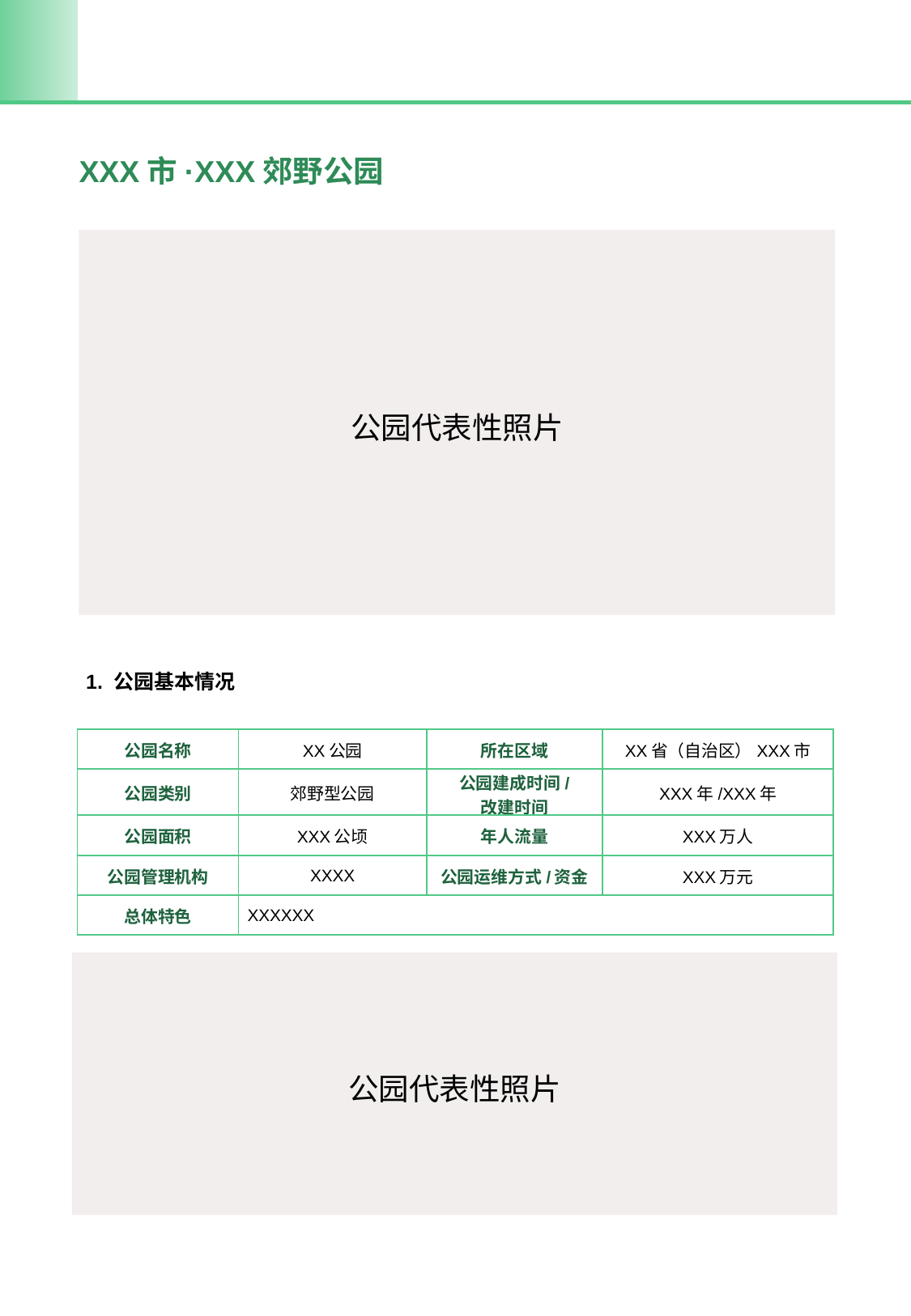

XXX市·XXX郊野公园
公园代表性照片
1. 公园基本情况
| 公园名称 | XX公园 | 所在区域 | XX省（自治区）XXX市 |
| --- | --- | --- | --- |
| 公园类别 | 郊野型公园 | 公园建成时间/ 改建时间 | XXX年/XXX年 |
| 公园面积 | XXX公顷 | 年人流量 | XXX万人 |
| 公园管理机构 | XXXX | 公园运维方式/资金 | XXX万元 |
| 总体特色 | XXXXXX |  |  |
公园代表性照片